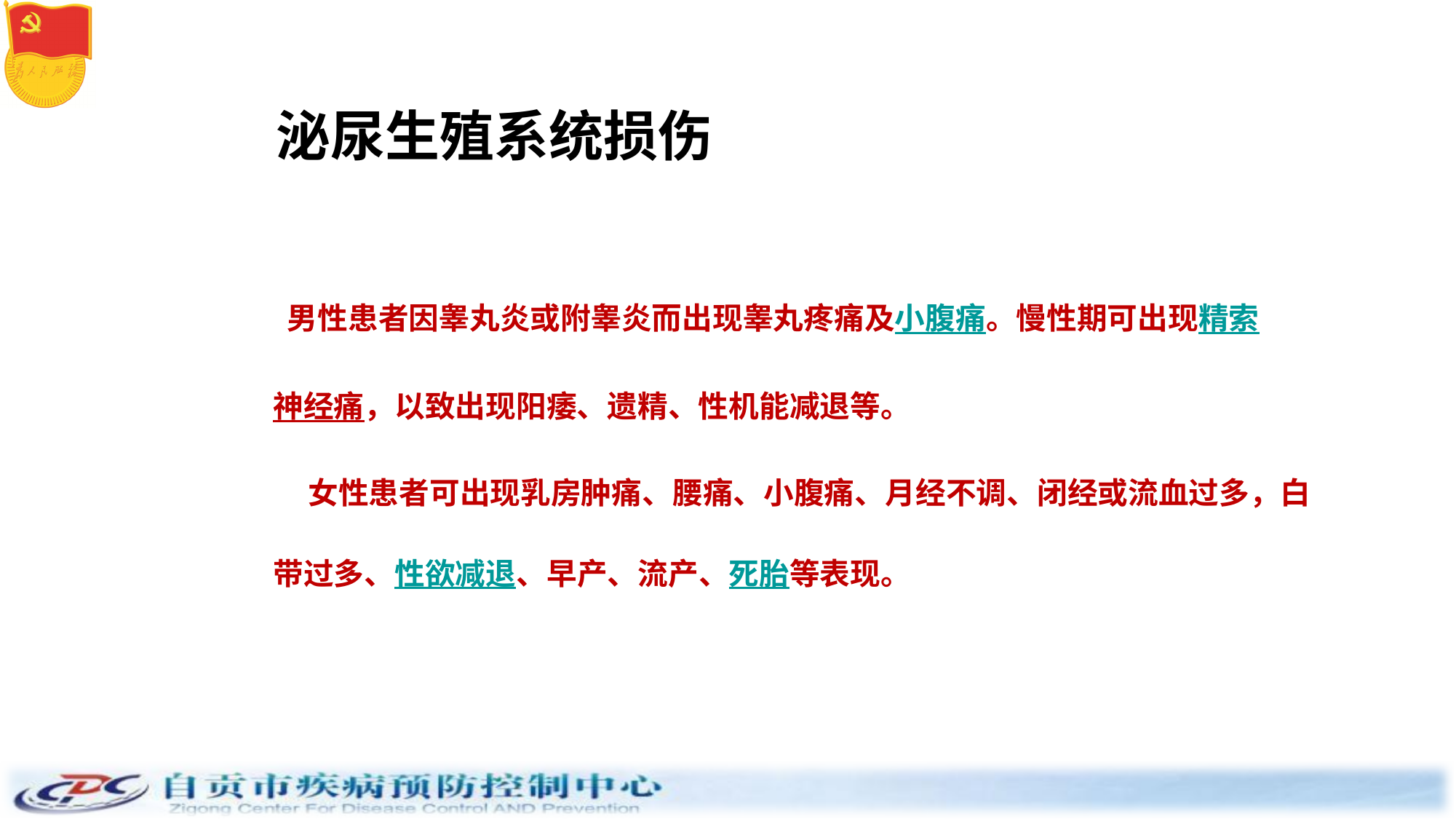

泌尿生殖系统损伤
 男性患者因睾丸炎或附睾炎而出现睾丸疼痛及小腹痛。慢性期可出现精索神经痛，以致出现阳痿、遗精、性机能减退等。
    女性患者可出现乳房肿痛、腰痛、小腹痛、月经不调、闭经或流血过多，白带过多、性欲减退、早产、流产、死胎等表现。